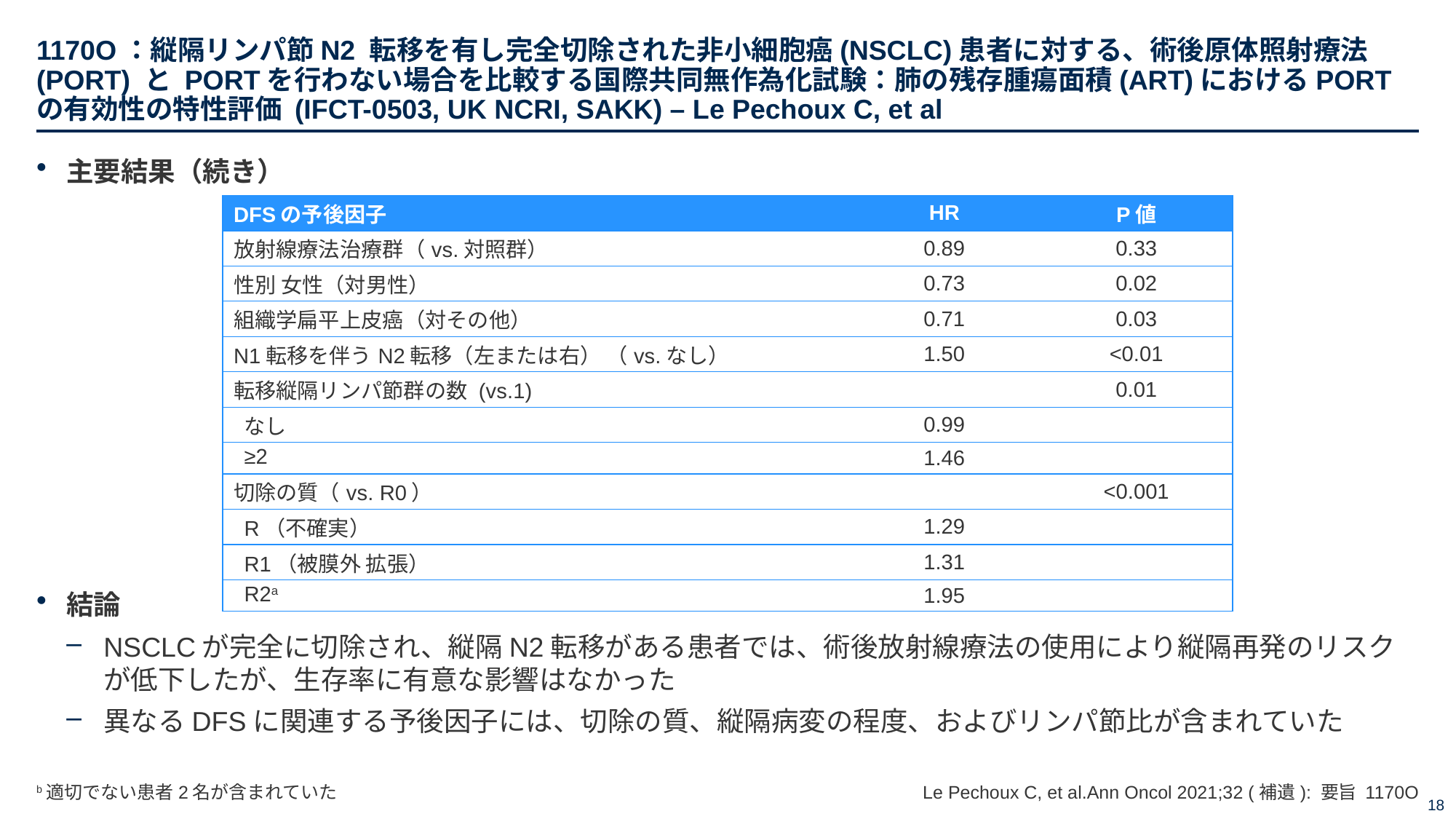

# 1170O：縦隔リンパ節N2 転移を有し完全切除された非小細胞癌(NSCLC)患者に対する、術後原体照射療法(PORT) と PORTを行わない場合を比較する国際共同無作為化試験：肺の残存腫瘍面積(ART)におけるPORTの有効性の特性評価 (IFCT-0503, UK NCRI, SAKK) – Le Pechoux C, et al
主要結果（続き）
結論
NSCLCが完全に切除され、縦隔N2転移がある患者では、術後放射線療法の使用により縦隔再発のリスクが低下したが、生存率に有意な影響はなかった
異なるDFSに関連する予後因子には、切除の質、縦隔病変の程度、およびリンパ節比が含まれていた
| DFSの予後因子 | HR | P値 |
| --- | --- | --- |
| 放射線療法治療群（vs.対照群） | 0.89 | 0.33 |
| 性別 女性（対男性） | 0.73 | 0.02 |
| 組織学扁平上皮癌（対その他） | 0.71 | 0.03 |
| N1転移を伴うN2転移（左または右） （vs.なし） | 1.50 | <0.01 |
| 転移縦隔リンパ節群の数 (vs.1) |  | 0.01 |
| なし | 0.99 |  |
| ≥2 | 1.46 |  |
| 切除の質（vs. R0） |  | <0.001 |
| R（不確実） | 1.29 |  |
| R1（被膜外 拡張） | 1.31 |  |
| R2a | 1.95 |  |
b適切でない患者2名が含まれていた
Le Pechoux C, et al.Ann Oncol 2021;32 (補遺): 要旨 1170O